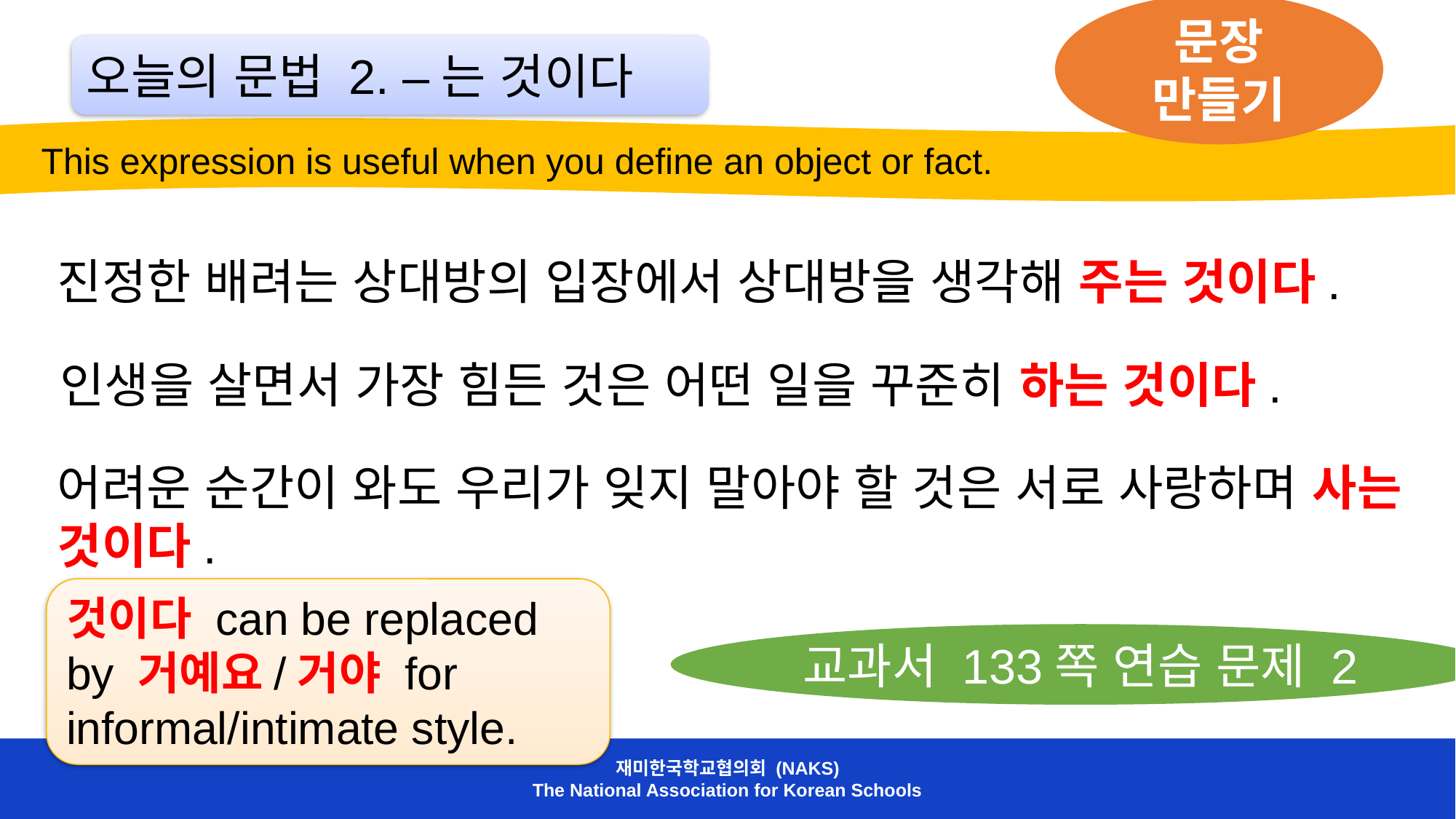

문장 만들기
오늘의 문법 2. –는 것이다
   This expression is useful when you define an object or fact.
진정한 배려는 상대방의 입장에서 상대방을 생각해 주는 것이다.
인생을 살면서 가장 힘든 것은 어떤 일을 꾸준히 하는 것이다.
어려운 순간이 와도 우리가 잊지 말아야 할 것은 서로 사랑하며 사는 것이다.
것이다 can be replaced by 거예요/거야 for informal/intimate style.
교과서 133쪽 연습 문제 2
재미한국학교협의회 (NAKS)
The National Association for Korean Schools